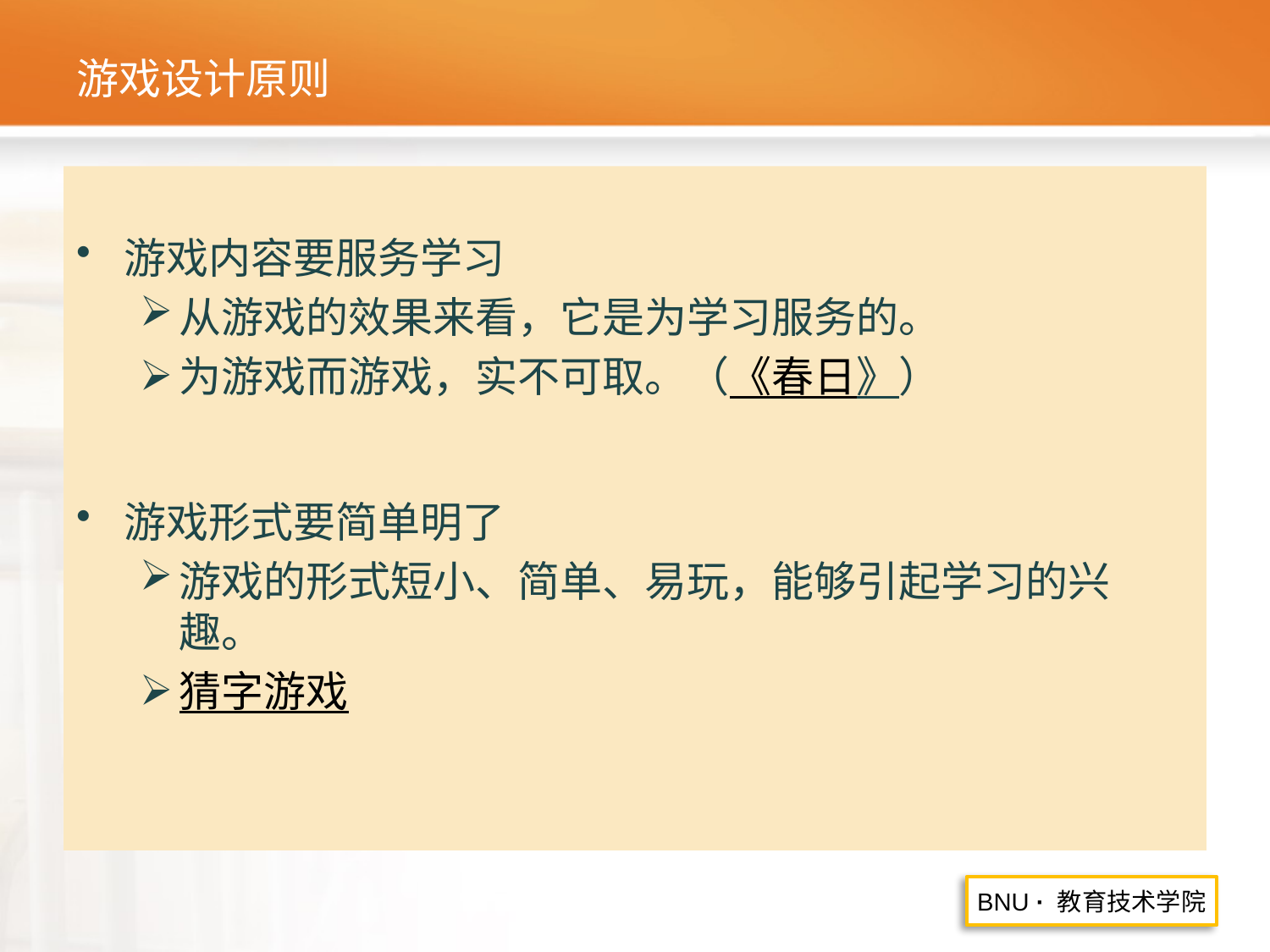

# 游戏设计原则

游戏内容要服务学习
从游戏的效果来看，它是为学习服务的。
为游戏而游戏，实不可取。（《春日》）

游戏形式要简单明了
游戏的形式短小、简单、易玩，能够引起学习的兴趣。
猜字游戏